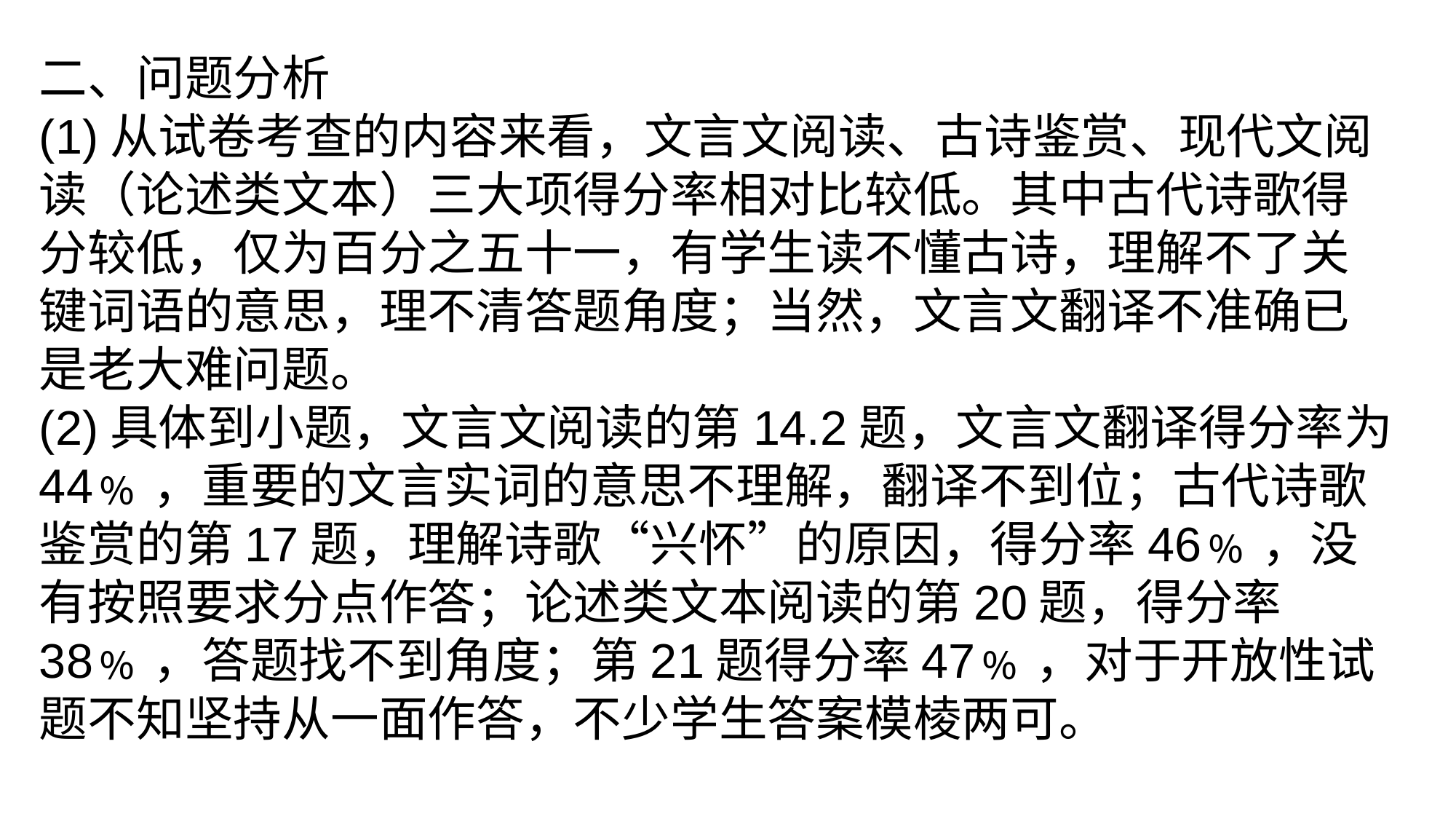

二、问题分析
(1)从试卷考查的内容来看，文言文阅读、古诗鉴赏、现代文阅读（论述类文本）三大项得分率相对比较低。其中古代诗歌得分较低，仅为百分之五十一，有学生读不懂古诗，理解不了关键词语的意思，理不清答题角度；当然，文言文翻译不准确已是老大难问题。
(2)具体到小题，文言文阅读的第14.2题，文言文翻译得分率为44﹪，重要的文言实词的意思不理解，翻译不到位；古代诗歌鉴赏的第17题，理解诗歌“兴怀”的原因，得分率46﹪，没有按照要求分点作答；论述类文本阅读的第20题，得分率38﹪，答题找不到角度；第21题得分率47﹪，对于开放性试题不知坚持从一面作答，不少学生答案模棱两可。